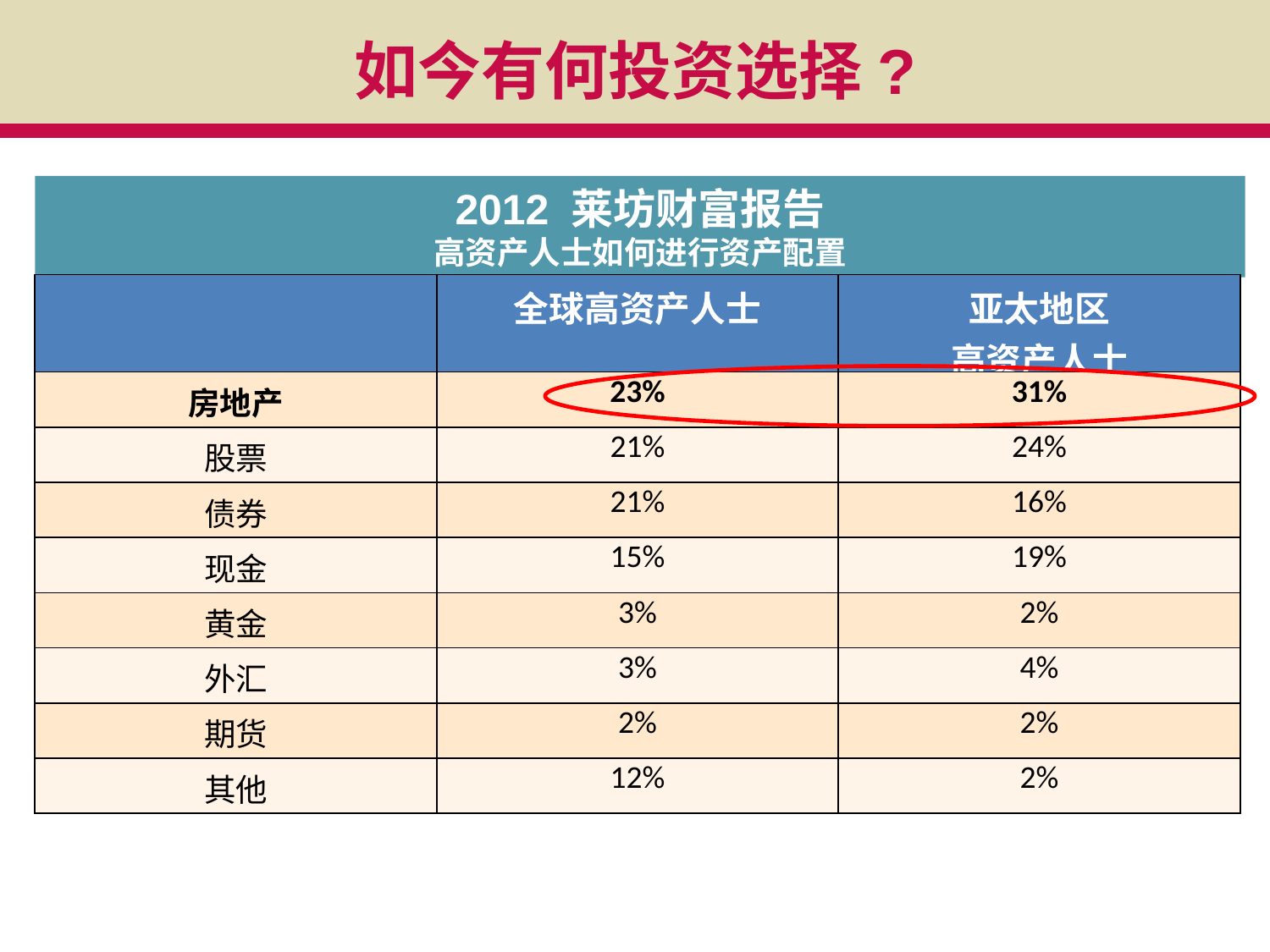

如今有何投资选择?

2012 莱坊财富报告
高资产人士如何进行资产配置
|  | 全球高资产人士 | 亚太地区 高资产人士 |
| --- | --- | --- |
| 房地产 | 23% | 31% |
| 股票 | 21% | 24% |
| 债券 | 21% | 16% |
| 现金 | 15% | 19% |
| 黄金 | 3% | 2% |
| 外汇 | 3% | 4% |
| 期货 | 2% | 2% |
| 其他 | 12% | 2% |